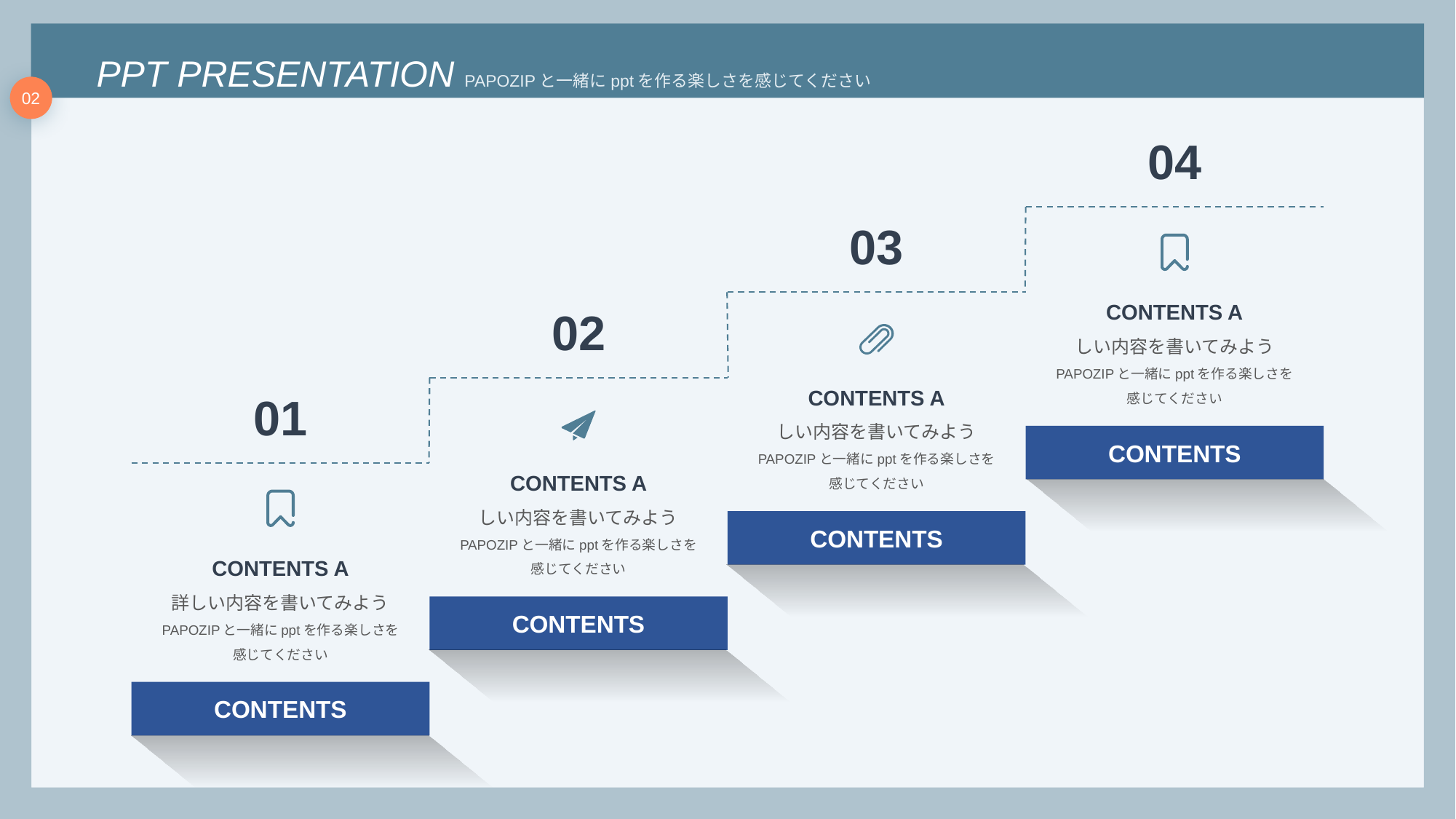

PPT PRESENTATION PAPOZIPと一緒にpptを作る楽しさを感じてください
02
04
03

CONTENTS A
しい内容を書いてみよう
PAPOZIPと一緒にpptを作る楽しさを感じてください
02

CONTENTS A
しい内容を書いてみよう
PAPOZIPと一緒にpptを作る楽しさを感じてください
01

CONTENTS
CONTENTS A
しい内容を書いてみよう
PAPOZIPと一緒にpptを作る楽しさを感じてください

CONTENTS
CONTENTS A
詳しい内容を書いてみよう
PAPOZIPと一緒にpptを作る楽しさを感じてください

CONTENTS

CONTENTS